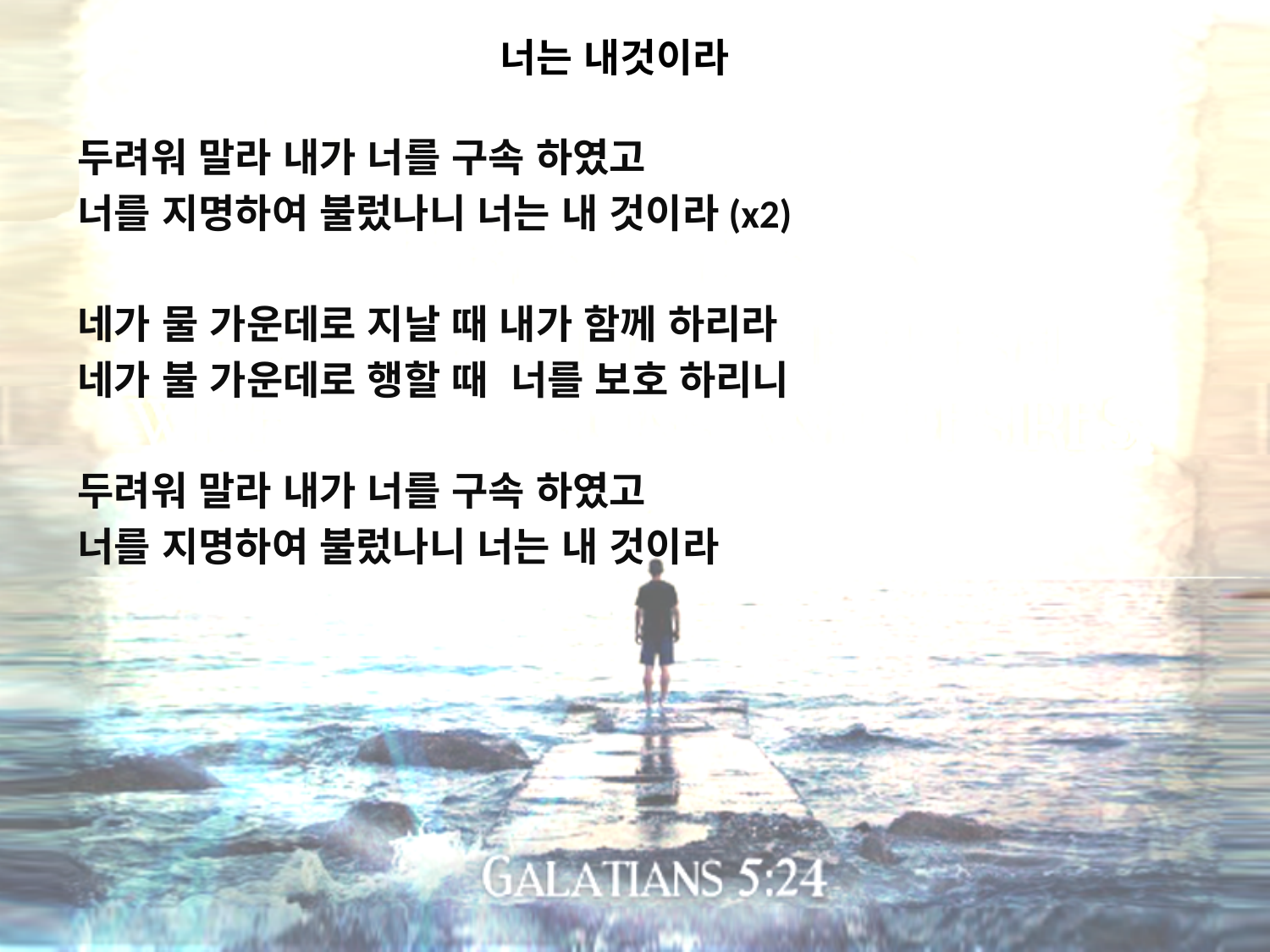

# 너는 내것이라
두려워 말라 내가 너를 구속 하였고
너를 지명하여 불렀나니 너는 내 것이라(x2)

네가 물 가운데로 지날 때 내가 함께 하리라
네가 불 가운데로 행할 때  너를 보호 하리니

두려워 말라 내가 너를 구속 하였고
너를 지명하여 불렀나니 너는 내 것이라